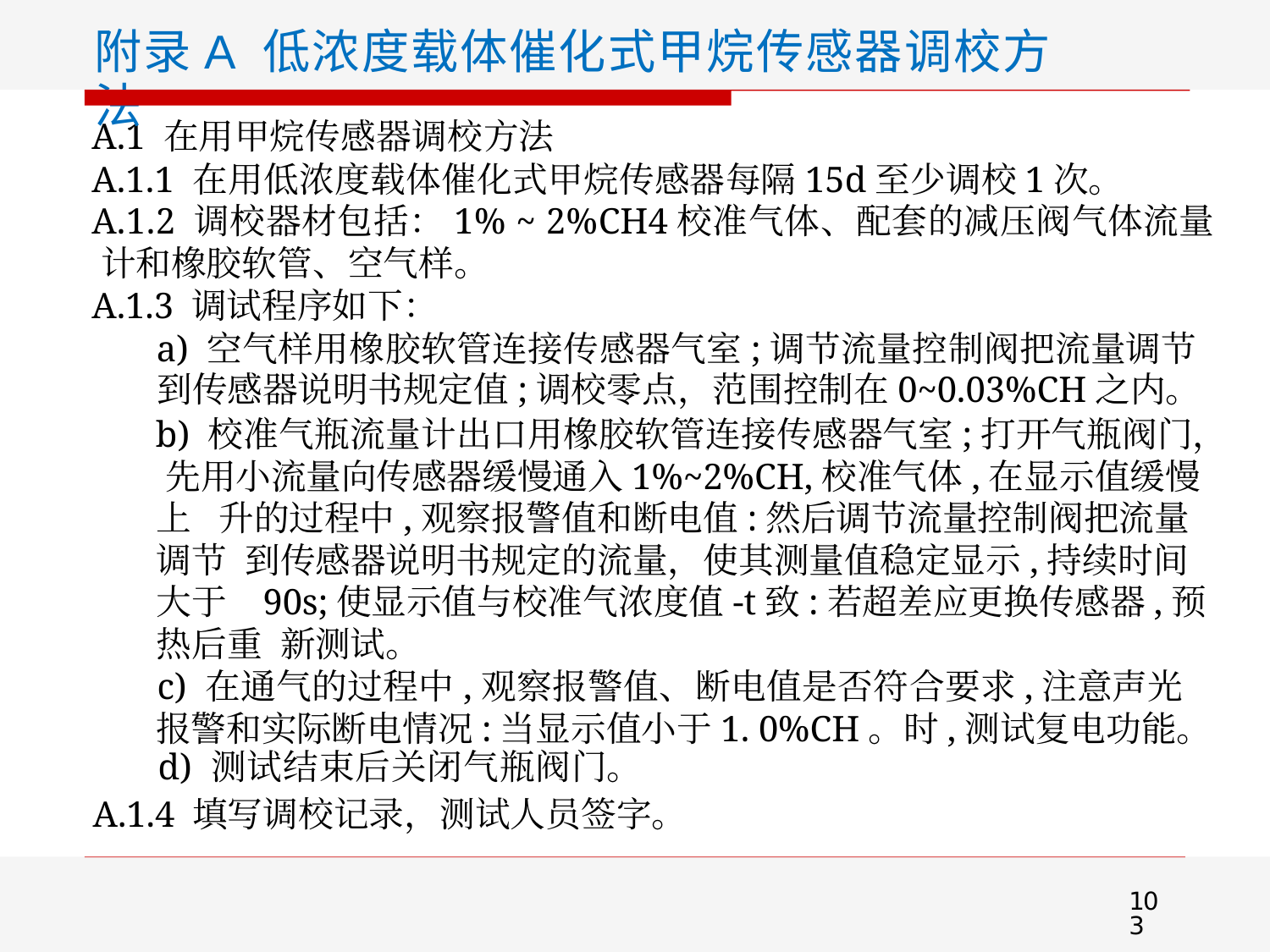

附录A 低浓度载体催化式甲烷传感器调校方法

A.1 在用甲烷传感器调校方法
A.1.1 在用低浓度载体催化式甲烷传感器每隔15d至少调校1次。        A.1.2 调校器材包括：1% ~ 2%CH4校准气体、配套的减压阀气体流量  计和橡胶软管、空气样。
A.1.3 调试程序如下：
a) 空气样用橡胶软管连接传感器气室;调节流量控制阀把流量调节 到传感器说明书规定值;调校零点，范围控制在0~0.03%CH之内。
b) 校准气瓶流量计出口用橡胶软管连接传感器气室;打开气瓶阀门， 先用小流量向传感器缓慢通入1%~2%CH,校准气体,在显示值缓慢上   升的过程中,观察报警值和断电值:然后调节流量控制阀把流量调节  到传感器说明书规定的流量，使其测量值稳定显示,持续时间大于   90s;使显示值与校准气浓度值-t致:若超差应更换传感器,预热后重  新测试。
c) 在通气的过程中,观察报警值、断电值是否符合要求,注意声光  报警和实际断电情况:当显示值小于1. 0%CH。时,测试复电功能。
d) 测试结束后关闭气瓶阀门。
A.1.4 填写调校记录，测试人员签字。

103